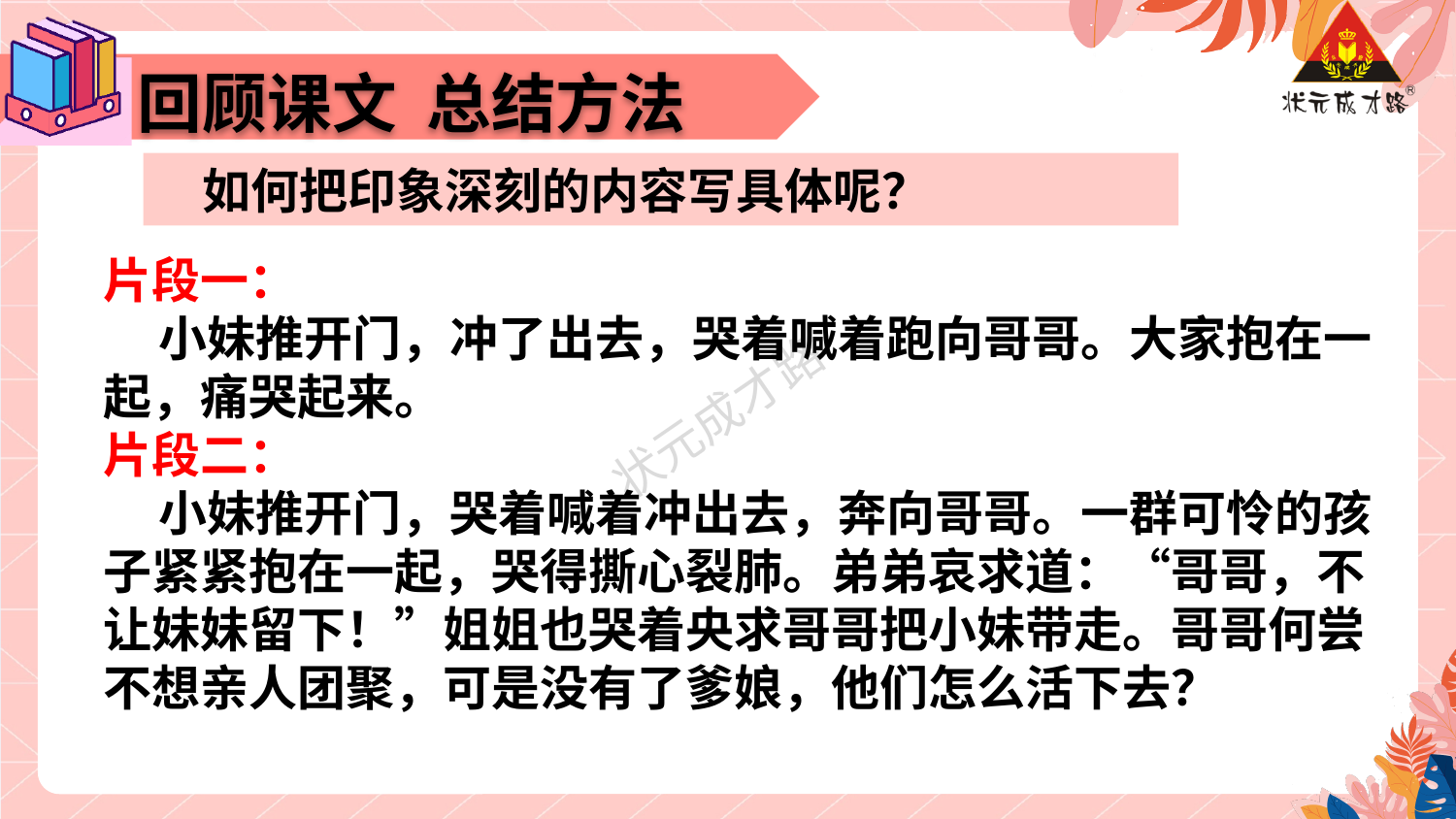

回顾课文  总结方法
   如何把印象深刻的内容写具体呢？
片段一：
    小妹推开门，冲了出去，哭着喊着跑向哥哥。大家抱在一起，痛哭起来。
片段二：
    小妹推开门，哭着喊着冲出去，奔向哥哥。一群可怜的孩子紧紧抱在一起，哭得撕心裂肺。弟弟哀求道：“哥哥，不让妹妹留下！”姐姐也哭着央求哥哥把小妹带走。哥哥何尝不想亲人团聚，可是没有了爹娘，他们怎么活下去？